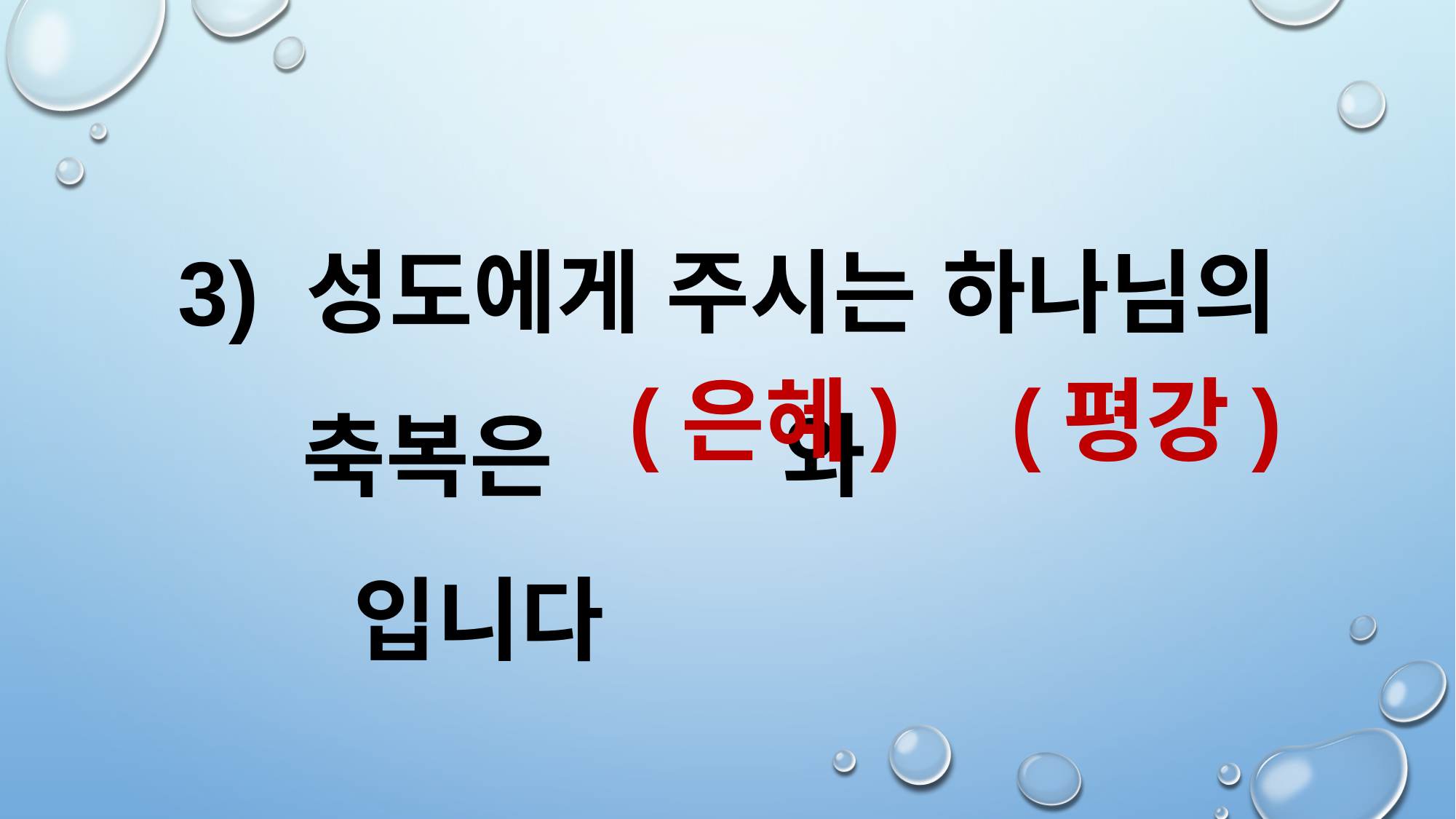

3) 성도에게 주시는 하나님의
       축복은         와
         입니다
(평강)
(은혜)